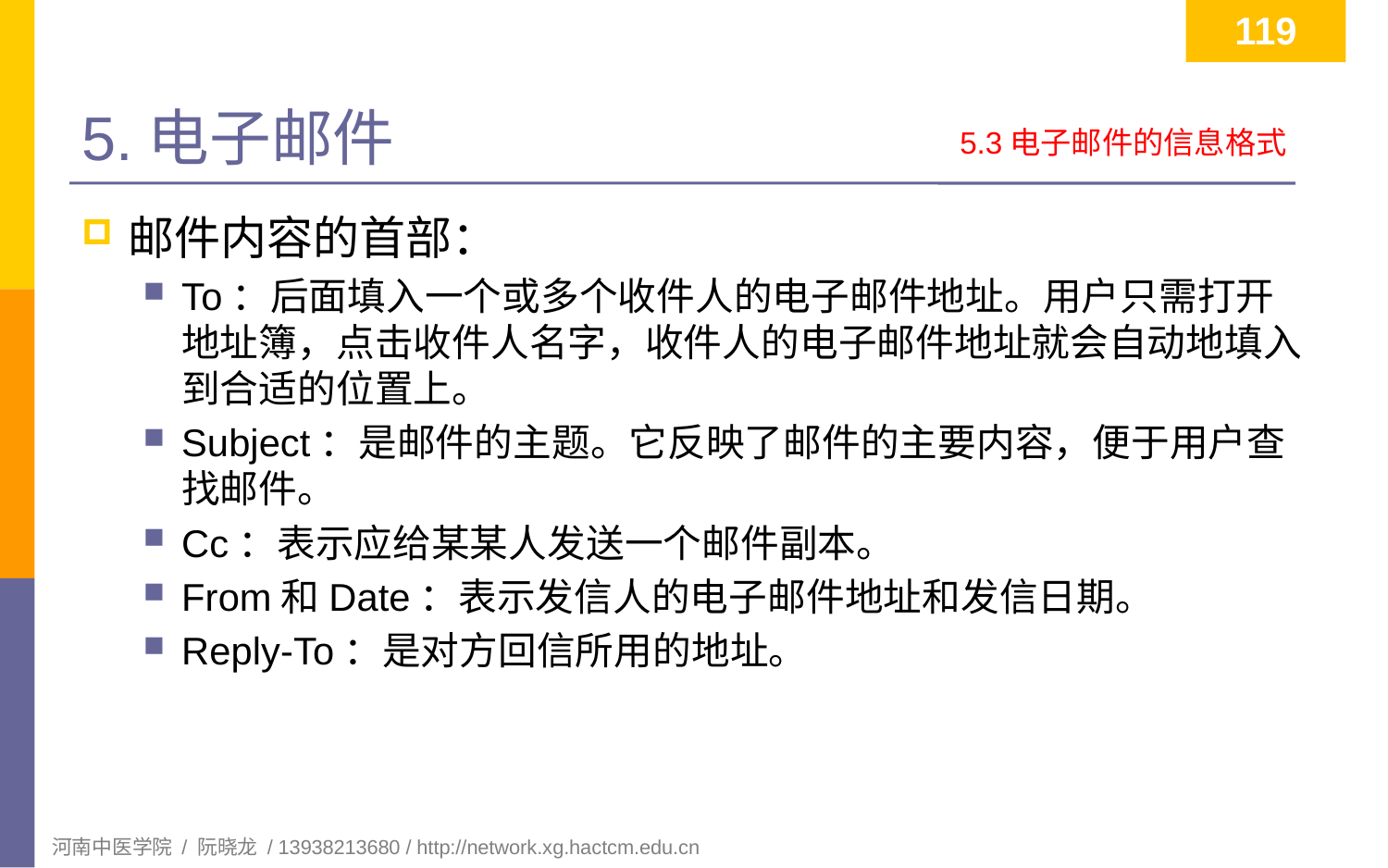

119
# 5.电子邮件
5.3电子邮件的信息格式
邮件内容的首部：
To：后面填入一个或多个收件人的电子邮件地址。用户只需打开地址簿，点击收件人名字，收件人的电子邮件地址就会自动地填入到合适的位置上。
Subject：是邮件的主题。它反映了邮件的主要内容，便于用户查找邮件。
Cc：表示应给某某人发送一个邮件副本。
From和Date：表示发信人的电子邮件地址和发信日期。
Reply-To：是对方回信所用的地址。